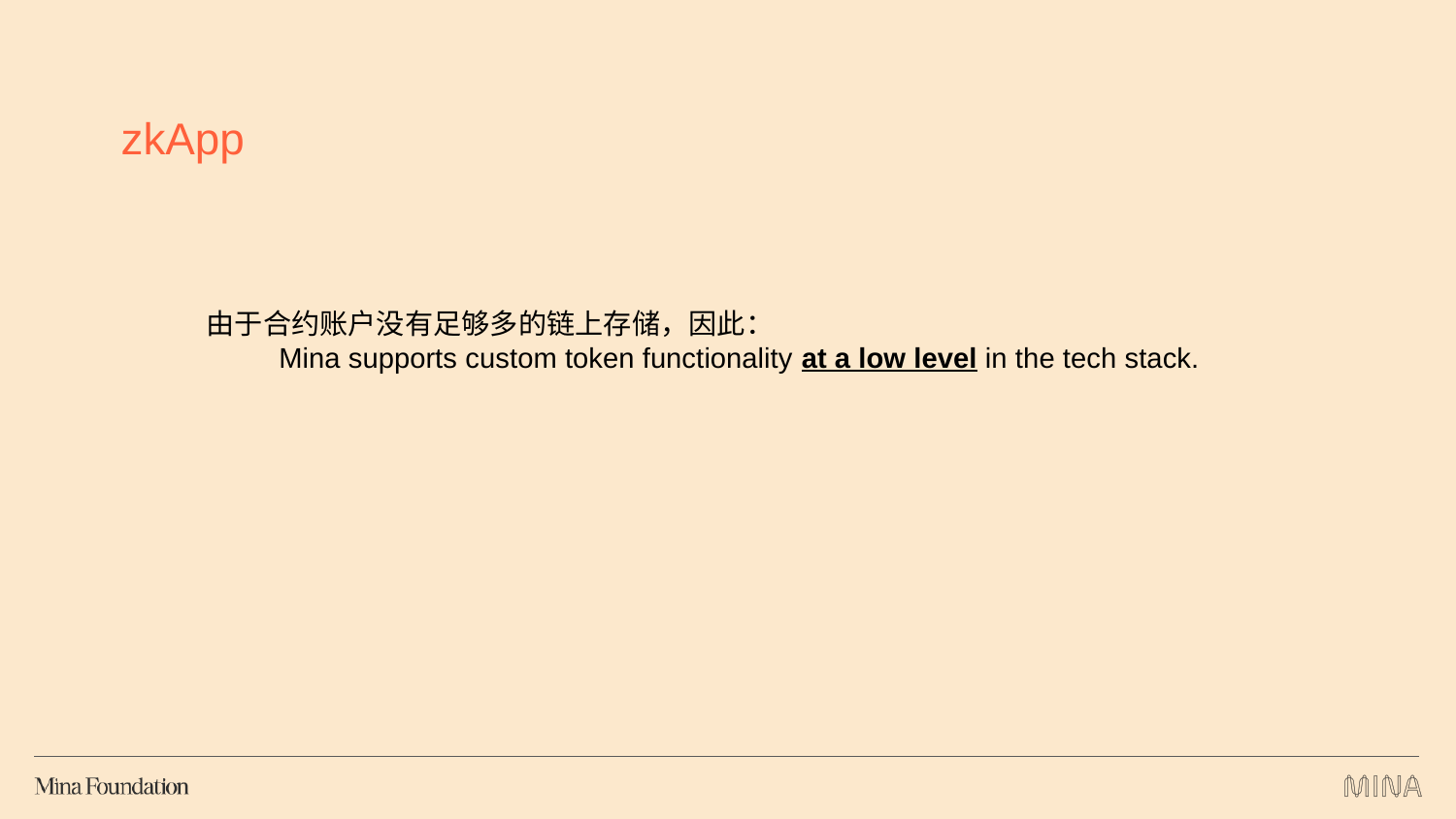

zkApp
由于合约账户没有足够多的链上存储，因此：
Mina supports custom token functionality at a low level in the tech stack.